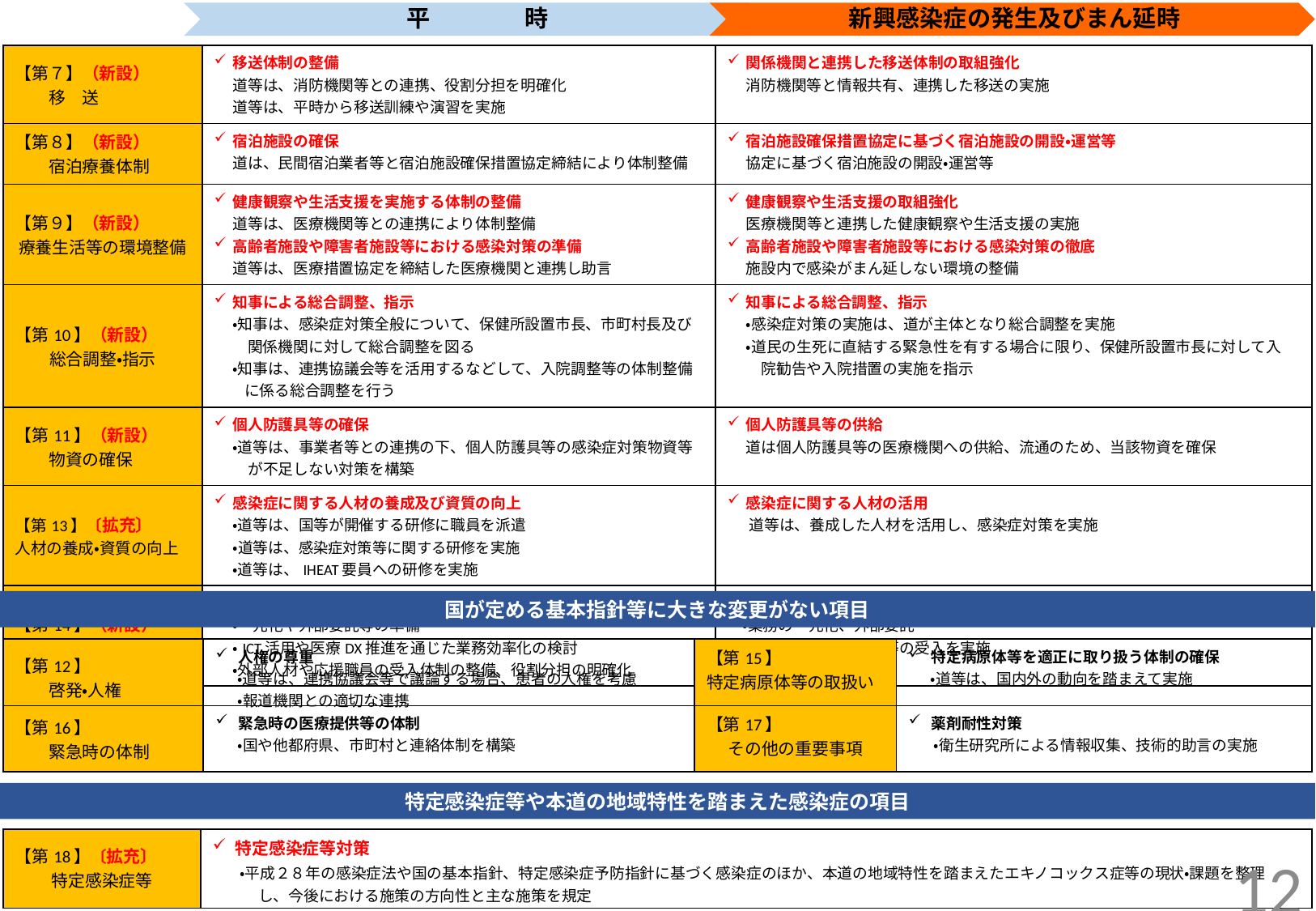

平　　　　時
新興感染症の発生及びまん延時
| 【第７】（新設） 　　移　送 | 移送体制の整備 　 道等は、消防機関等との連携、役割分担を明確化 　 道等は、平時から移送訓練や演習を実施 | 関係機関と連携した移送体制の取組強化 　 消防機関等と情報共有、連携した移送の実施 |
| --- | --- | --- |
| 【第８】（新設） 　　宿泊療養体制 | 宿泊施設の確保 　 道は、民間宿泊業者等と宿泊施設確保措置協定締結により体制整備 | 宿泊施設確保措置協定に基づく宿泊施設の開設・運営等 　 協定に基づく宿泊施設の開設・運営等 |
| 【第９】（新設） 療養生活等の環境整備 | 健康観察や生活支援を実施する体制の整備 　 道等は、医療機関等との連携により体制整備 高齢者施設や障害者施設等における感染対策の準備 　 道等は、医療措置協定を締結した医療機関と連携し助言 | 健康観察や生活支援の取組強化 　 医療機関等と連携した健康観察や生活支援の実施 高齢者施設や障害者施設等における感染対策の徹底 　 施設内で感染がまん延しない環境の整備 |
| 【第10】（新設） 総合調整・指示 | 知事による総合調整、指示 　 ・知事は、感染症対策全般について、保健所設置市長、市町村長及び 　　 関係機関に対して総合調整を図る 　 ・知事は、連携協議会等を活用するなどして、入院調整等の体制整備 　　に係る総合調整を行う | 知事による総合調整、指示 　 ・感染症対策の実施は、道が主体となり総合調整を実施 　 ・道民の生死に直結する緊急性を有する場合に限り、保健所設置市長に対して入 　　 院勧告や入院措置の実施を指示 |
| 【第11】（新設） 　　物資の確保 | 個人防護具等の確保 　 ・道等は、事業者等との連携の下、個人防護具等の感染症対策物資等 　　 が不足しない対策を構築 | 個人防護具等の供給 　 道は個人防護具等の医療機関への供給、流通のため、当該物資を確保 |
| 【第13】〔拡充〕 人材の養成・資質の向上 | 感染症に関する人材の養成及び資質の向上 　 ・道等は、国等が開催する研修に職員を派遣 　 ・道等は、感染症対策等に関する研修を実施 　 ・道等は、IHEAT要員への研修を実施 | 感染症に関する人材の活用 道等は、養成した人材を活用し、感染症対策を実施 |
| 【第14】（新設） 保健所の体制整備 | 保健所における体制の確保　 　 ・一元化や外部委託等の準備 　 ・ICT活用や医療DX推進を通じた業務効率化の検討 　 ・外部人材や応援職員の受入体制の整備、役割分担の明確化 | 保健所への応援体制の整備 　・業務の一元化、外部委託 　・保健所への応援職員等の受入を実施 |
国が定める基本指針等に大きな変更がない項目
| 【第12】 　　啓発・人権 | 人権の尊重 　 ・道等は、連携協議会等で議論する場合、患者の人権を考慮 　 ・報道機関との適切な連携 | 【第15】 特定病原体等の取扱い | 特定病原体等を適正に取り扱う体制の確保 　 ・道等は、国内外の動向を踏まえて実施 |
| --- | --- | --- | --- |
| 【第16】 　　緊急時の体制 | 緊急時の医療提供等の体制 　 ・国や他都府県、市町村と連絡体制を構築 | 【第17】 その他の重要事項 | 薬剤耐性対策 　 ・衛生研究所による情報収集、技術的助言の実施 |
特定感染症等や本道の地域特性を踏まえた感染症の項目
| 【第18】〔拡充〕 特定感染症等 | 特定感染症等対策 　 ・平成２８年の感染症法や国の基本指針、特定感染症予防指針に基づく感染症のほか、本道の地域特性を踏まえたエキノコックス症等の現状・課題を整理 　　　し、今後における施策の方向性と主な施策を規定 |
| --- | --- |
12